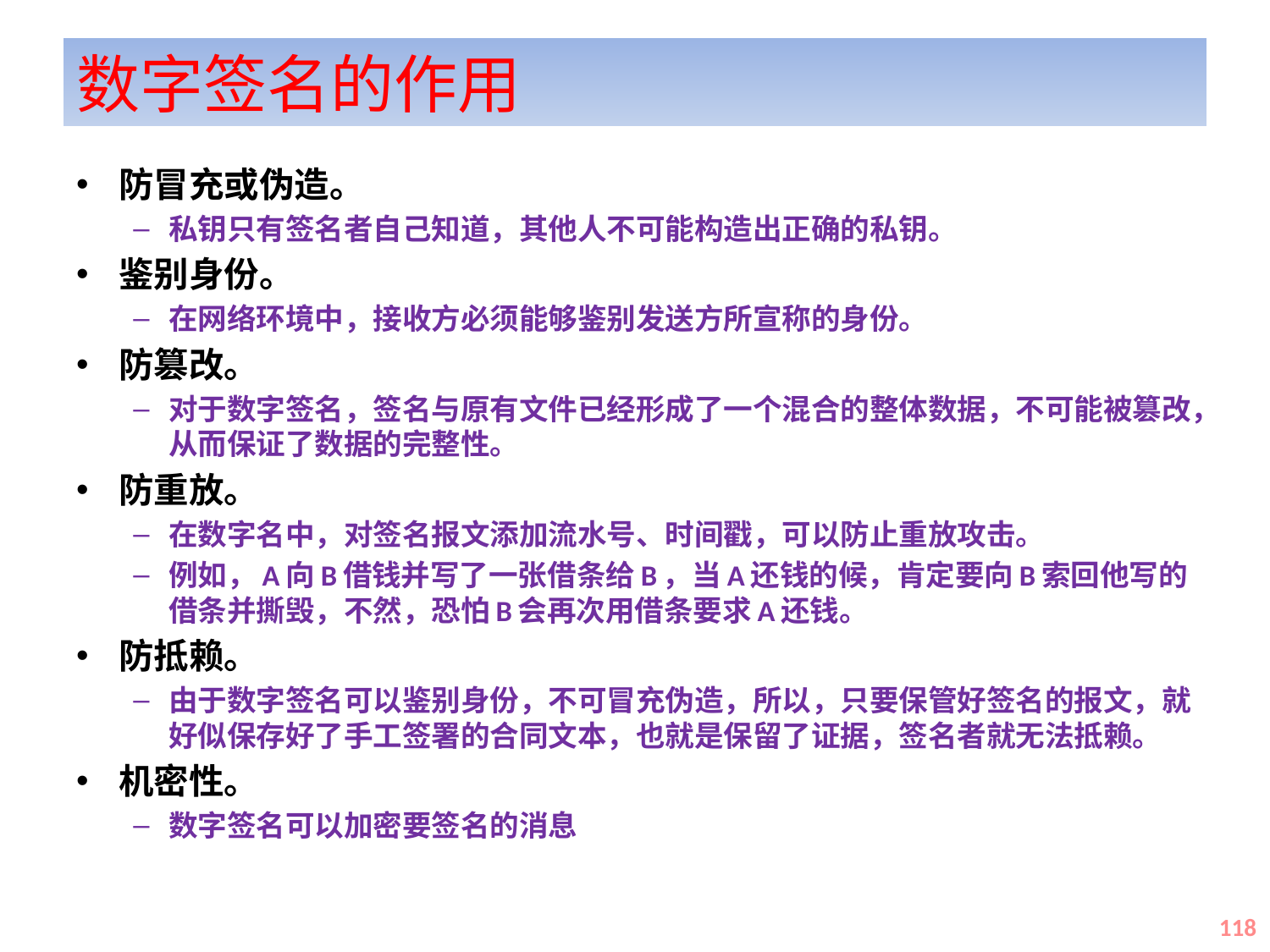

# 数字签名的作用
防冒充或伪造。
私钥只有签名者自己知道，其他人不可能构造出正确的私钥。
鉴别身份。
在网络环境中，接收方必须能够鉴别发送方所宣称的身份。
防篡改。
对于数字签名，签名与原有文件已经形成了一个混合的整体数据，不可能被篡改，从而保证了数据的完整性。
防重放。
在数字名中，对签名报文添加流水号、时间戳，可以防止重放攻击。
例如，A向B借钱并写了一张借条给B，当A还钱的候，肯定要向B索回他写的借条并撕毁，不然，恐怕B会再次用借条要求A还钱。
防抵赖。
由于数字签名可以鉴别身份，不可冒充伪造，所以，只要保管好签名的报文，就好似保存好了手工签署的合同文本，也就是保留了证据，签名者就无法抵赖。
机密性。
数字签名可以加密要签名的消息
118